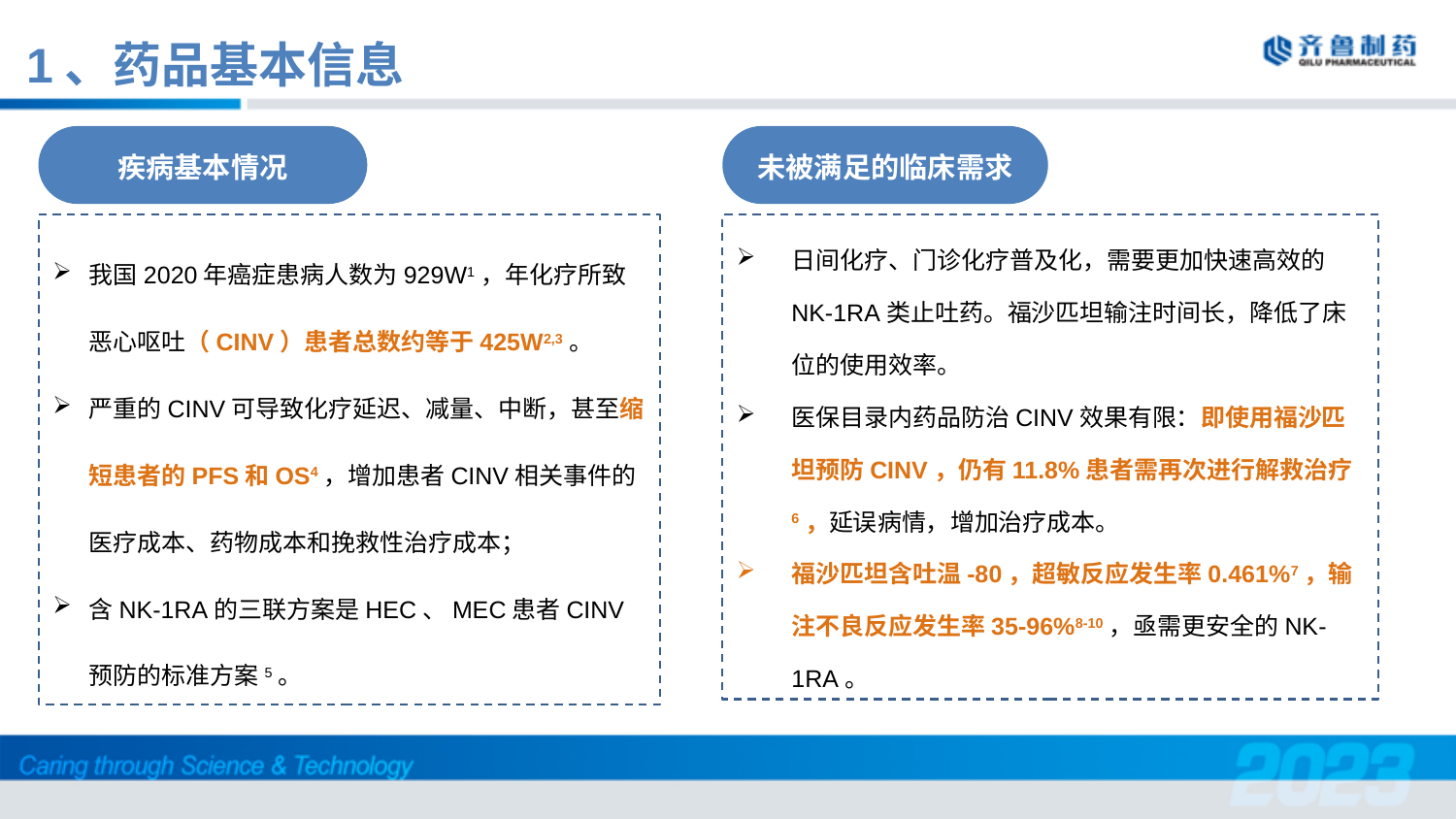

1、药品基本信息
疾病基本情况
未被满足的临床需求
我国2020年癌症患病人数为929W1，年化疗所致恶心呕吐（CINV）患者总数约等于425W2,3。
严重的CINV可导致化疗延迟、减量、中断，甚至缩短患者的PFS和OS4，增加患者CINV相关事件的医疗成本、药物成本和挽救性治疗成本；
含NK-1RA的三联方案是HEC、MEC患者CINV预防的标准方案5。
日间化疗、门诊化疗普及化，需要更加快速高效的NK-1RA类止吐药。福沙匹坦输注时间长，降低了床位的使用效率。
医保目录内药品防治CINV效果有限：即使用福沙匹坦预防CINV，仍有11.8%患者需再次进行解救治疗6，延误病情，增加治疗成本。
福沙匹坦含吐温-80，超敏反应发生率0.461%7，输注不良反应发生率35-96%8-10，亟需更安全的NK-1RA。